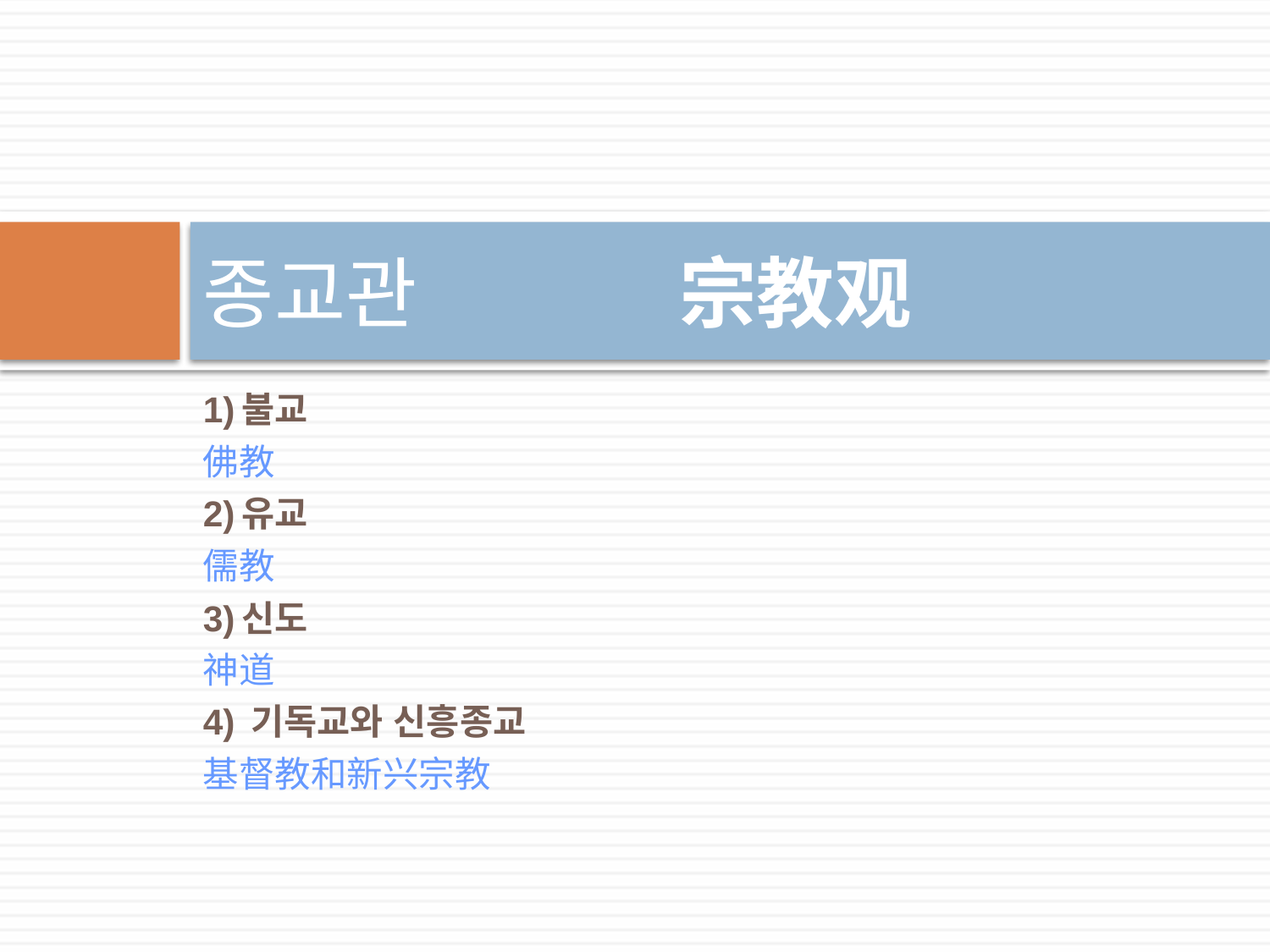

# 종교관            宗教观
1)불교
佛教
2)유교
儒教
3)신도
神道
4) 기독교와 신흥종교
基督教和新兴宗教